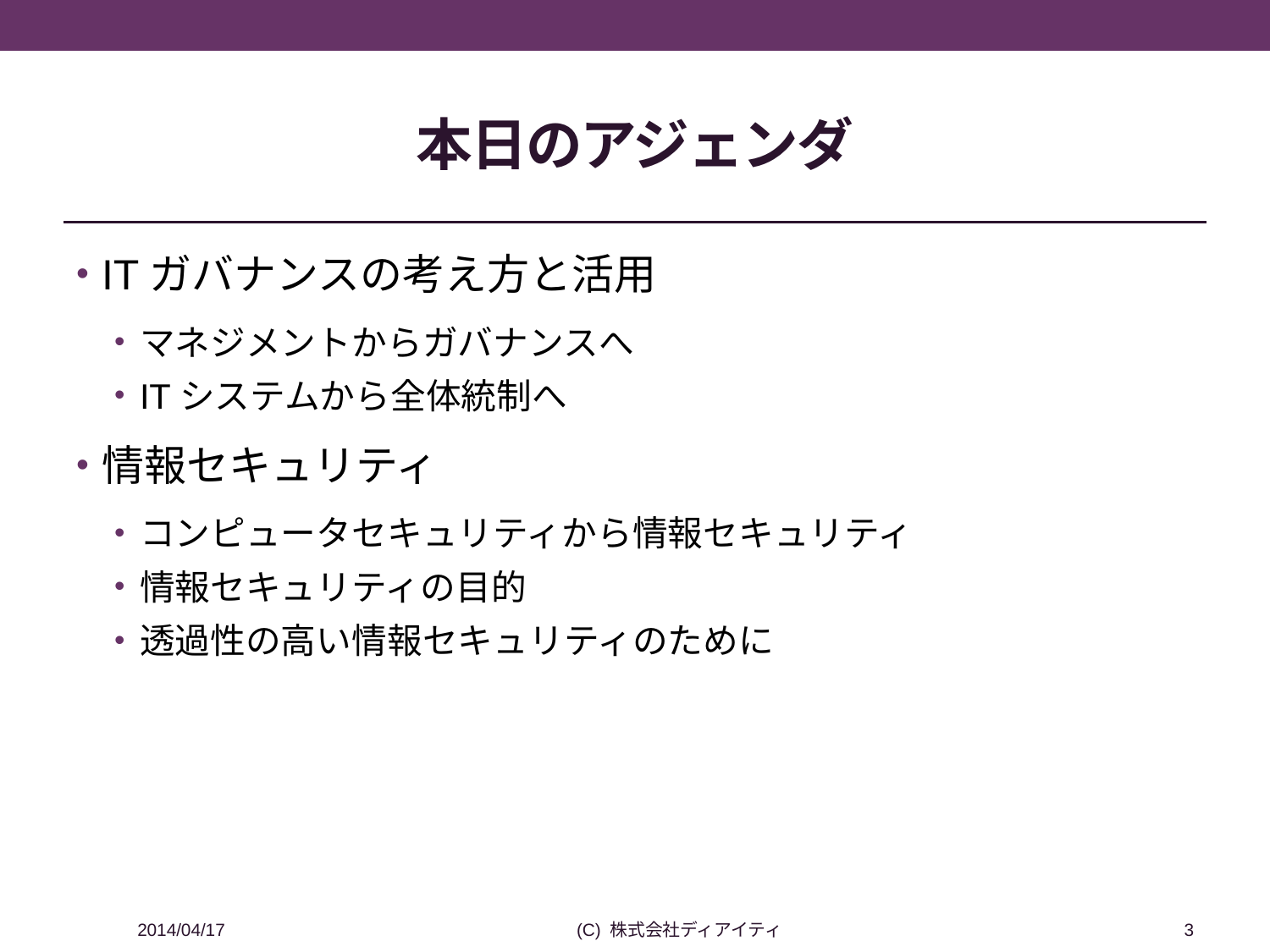

# 本日のアジェンダ
ITガバナンスの考え方と活用
マネジメントからガバナンスへ
ITシステムから全体統制へ
情報セキュリティ
コンピュータセキュリティから情報セキュリティ
情報セキュリティの目的
透過性の高い情報セキュリティのために

2014/04/17
(C) 株式会社ディアイティ
3